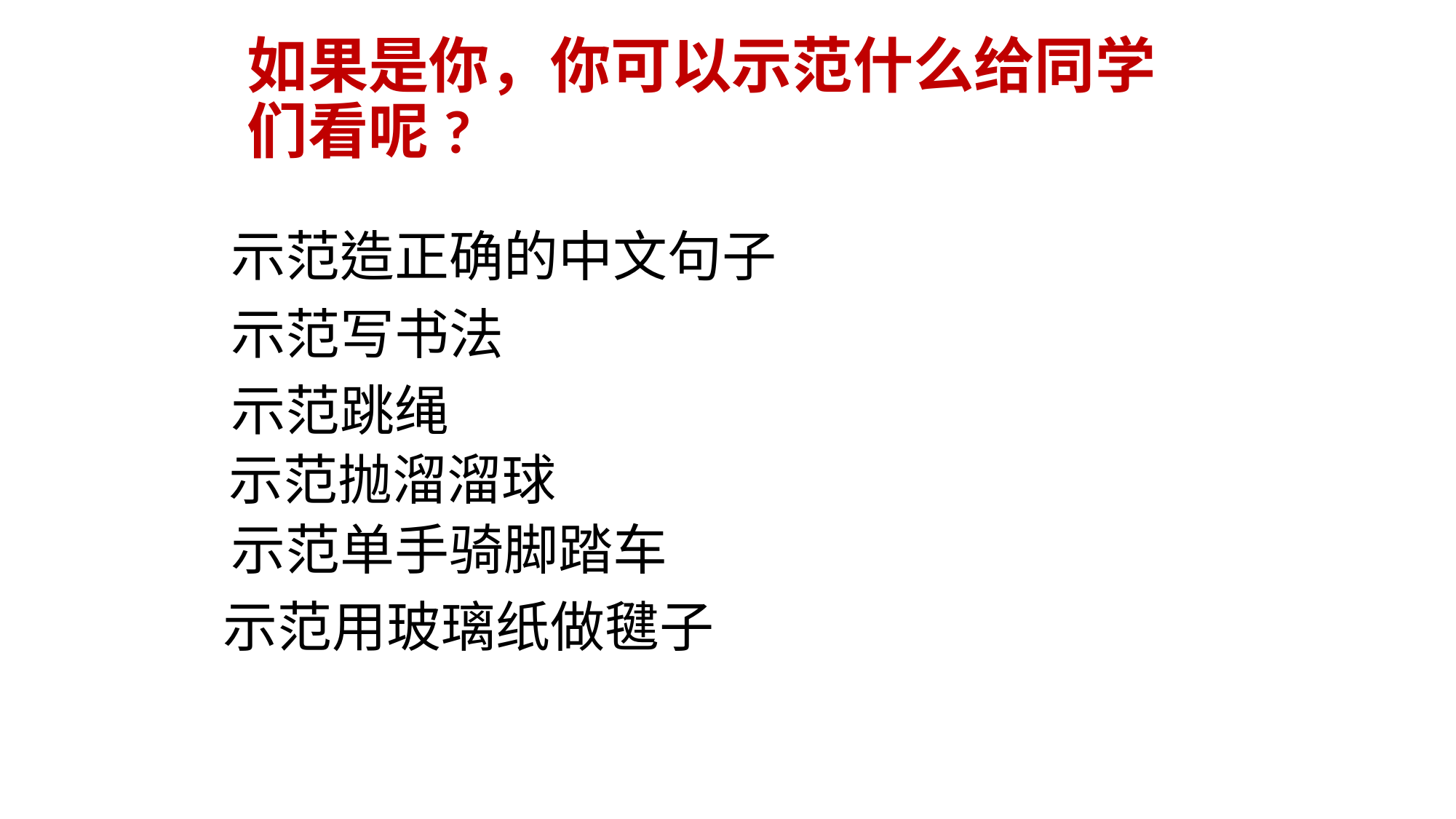

# 如果是你，你可以示范什么给同学们看呢?
示范造正确的中文句子
示范写书法
示范跳绳
示范抛溜溜球
示范单手骑脚踏车
示范用玻璃纸做毽子